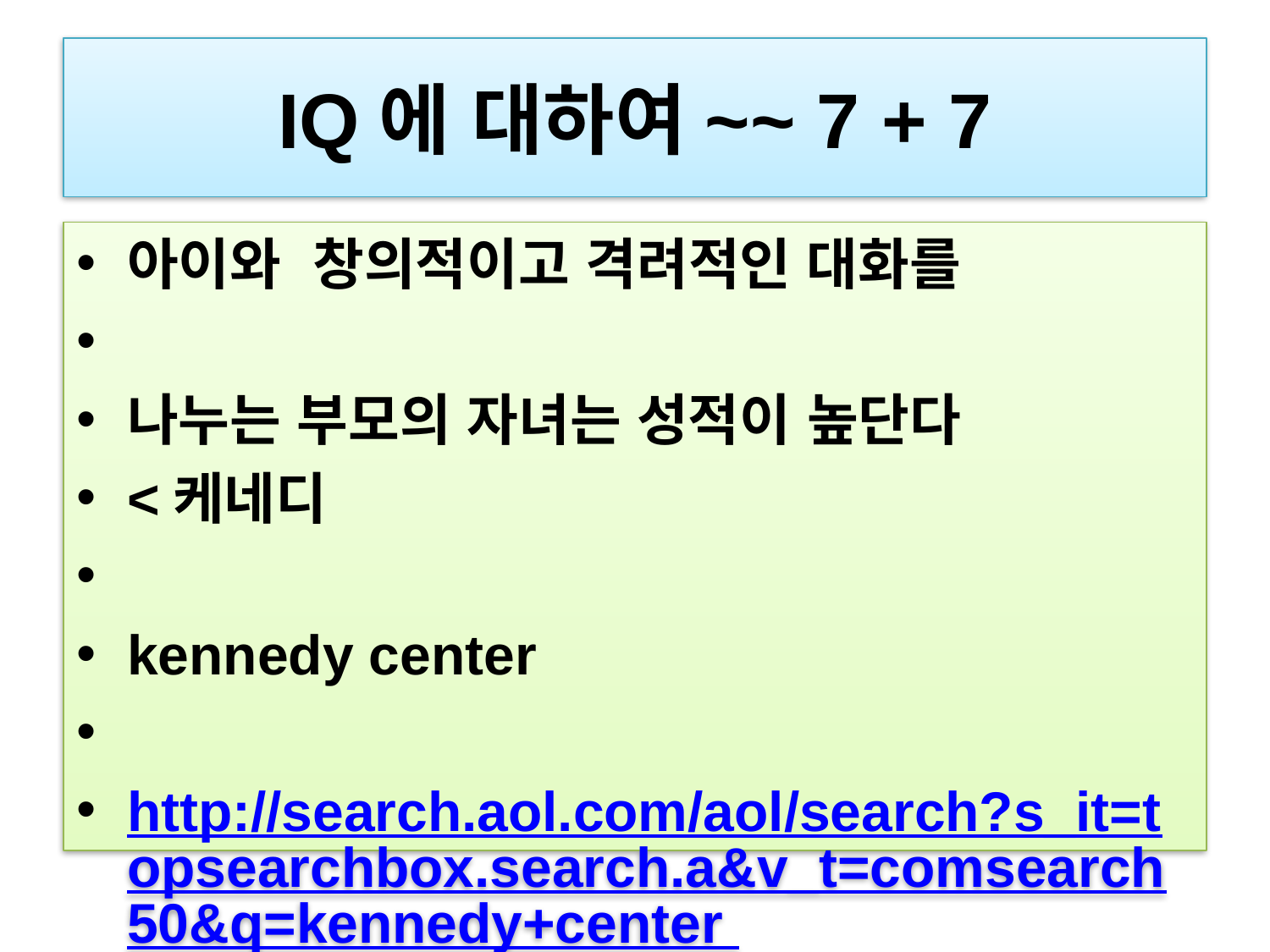

# IQ에 대하여~~ 7 + 7
아이와  창의적이고 격려적인 대화를

나누는 부모의 자녀는 성적이 높단다
<케네디

kennedy center

http://search.aol.com/aol/search?s_it=topsearchbox.search.a&v_t=comsearch50&q=kennedy+center